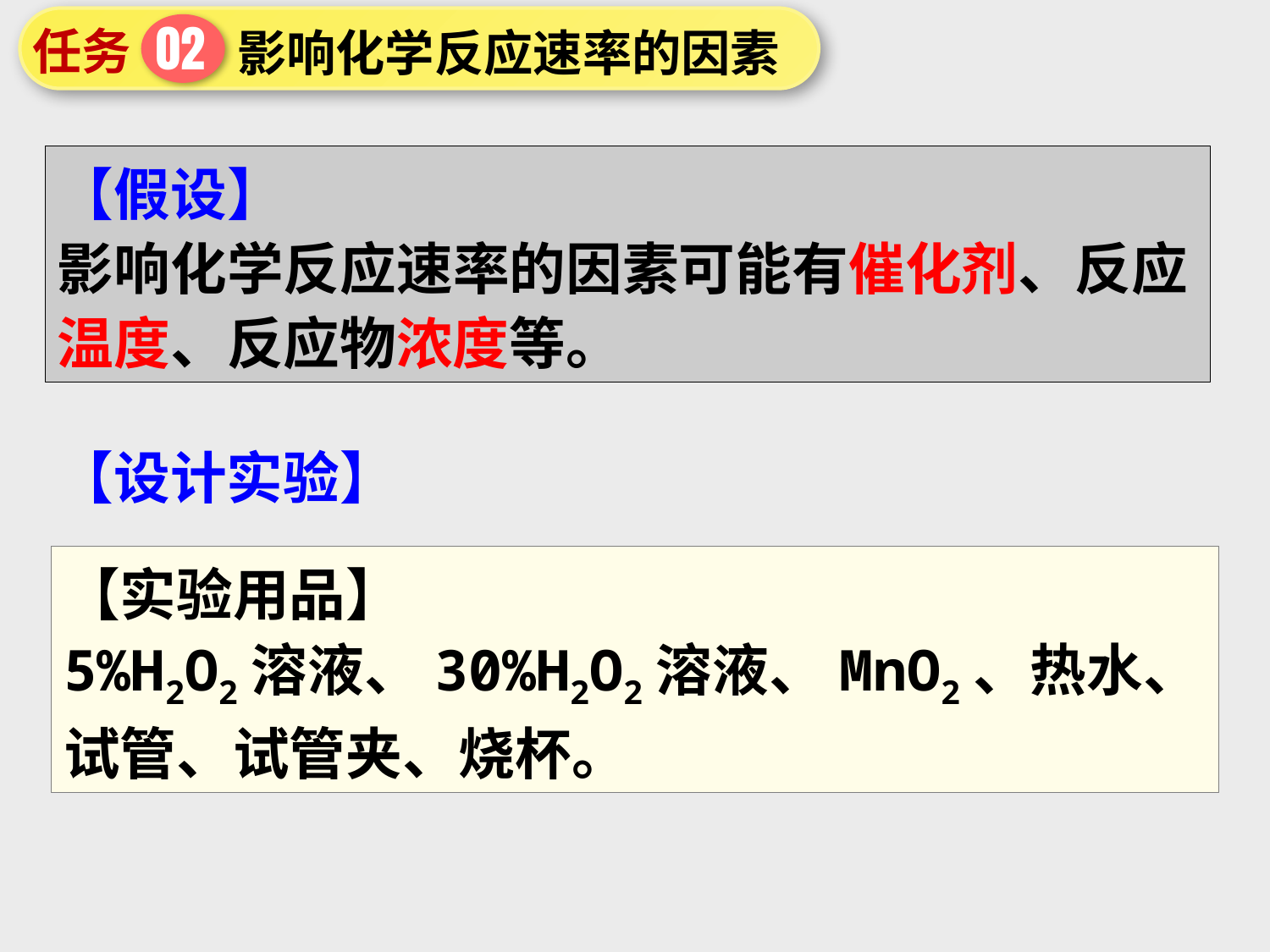

任务

02
影响化学反应速率的因素
【假设】
影响化学反应速率的因素可能有催化剂、反应温度、反应物浓度等。
【设计实验】
【实验用品】
5%H2O2溶液、30%H2O2溶液、MnO2、热水、试管、试管夹、烧杯。